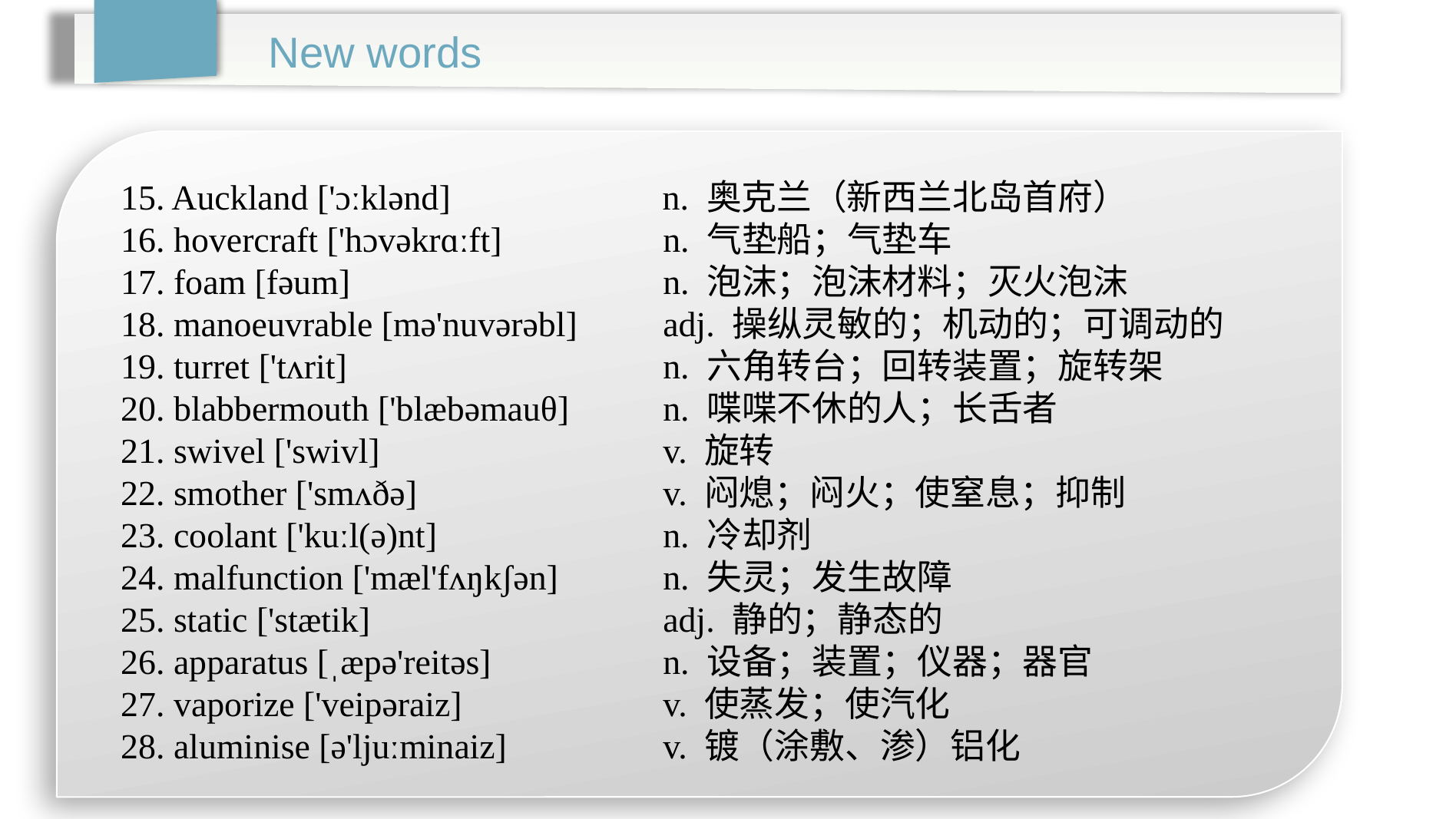

New words

15. Auckland ['ɔːklənd]                        n. 奥克兰（新西兰北岛首府）
16. hovercraft ['hɔvəkrɑːft]		n. 气垫船；气垫车
17. foam [fəum]			n. 泡沫；泡沫材料；灭火泡沫
18. manoeuvrable [mə'nuvərəbl]	adj. 操纵灵敏的；机动的；可调动的
19. turret ['tʌrit]			n. 六角转台；回转装置；旋转架
20. blabbermouth ['blæbəmauθ]	n. 喋喋不休的人；长舌者
21. swivel ['swivl]			v. 旋转
22. smother ['smʌðə]			v. 闷熄；闷火；使窒息；抑制
23. coolant ['kuːl(ə)nt]		n. 冷却剂
24. malfunction ['mæl'fʌŋkʃən]	n. 失灵；发生故障
25. static ['stætik]			adj. 静的；静态的
26. apparatus [ˌæpə'reitəs]		n. 设备；装置；仪器；器官
27. vaporize ['veipəraiz]		v. 使蒸发；使汽化
28. aluminise [ə'ljuːminaiz]		v. 镀（涂敷、渗）铝化